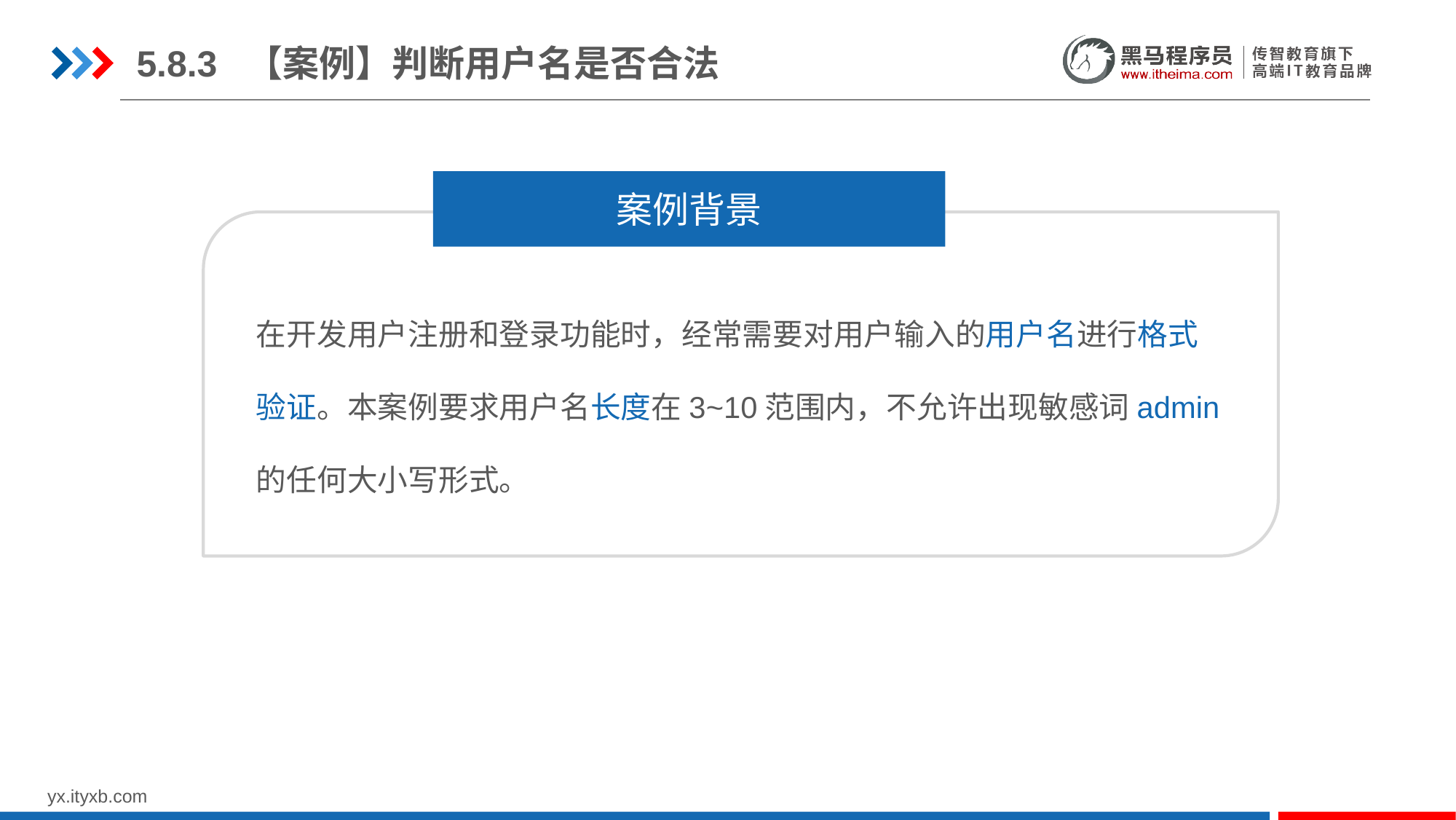

5.8.3  【案例】判断用户名是否合法
案例背景

在开发用户注册和登录功能时，经常需要对用户输入的用户名进行格式验证。本案例要求用户名长度在3~10范围内，不允许出现敏感词admin的任何大小写形式。